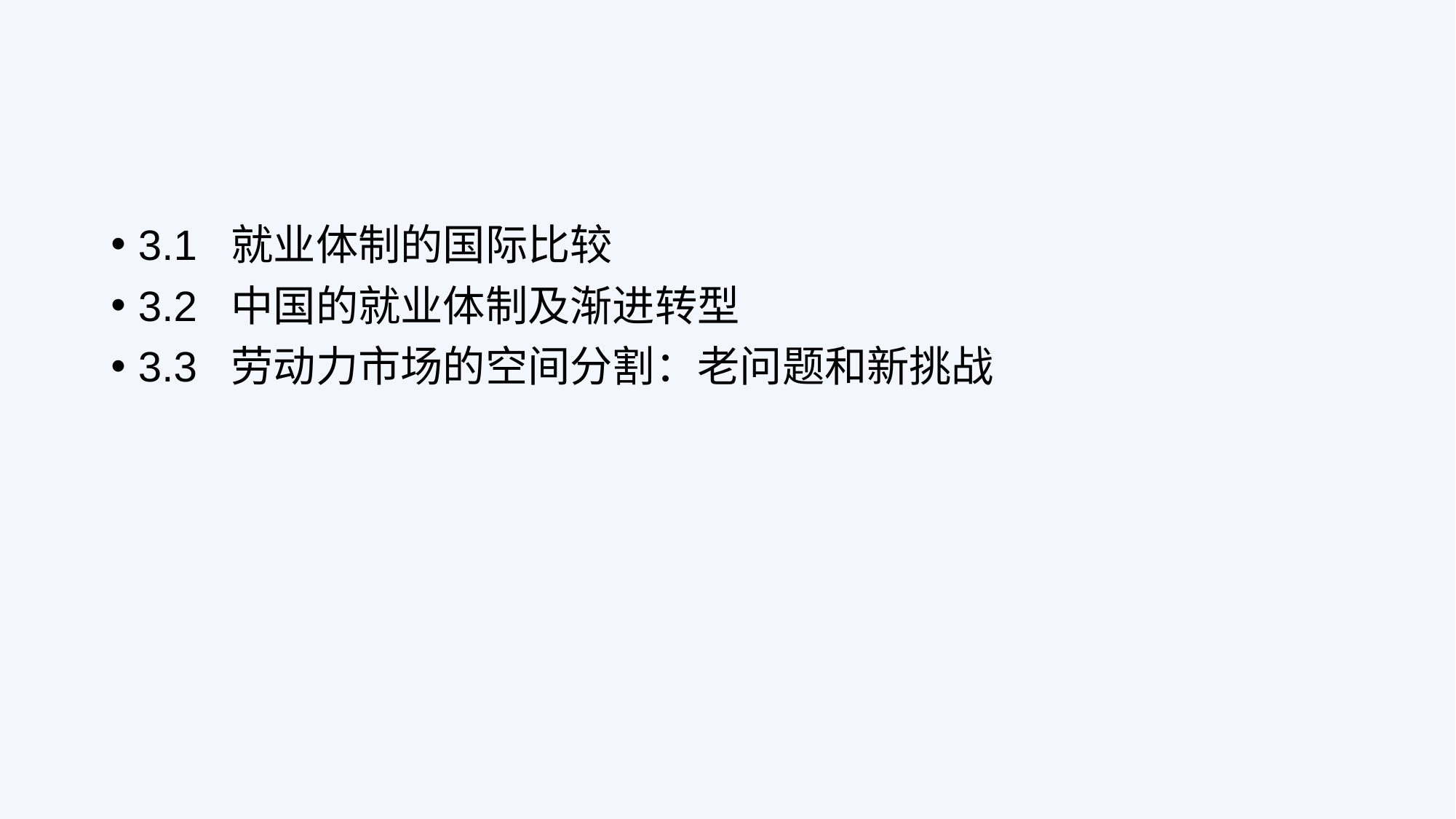

#
3.1  就业体制的国际比较
3.2  中国的就业体制及渐进转型
3.3  劳动力市场的空间分割：老问题和新挑战